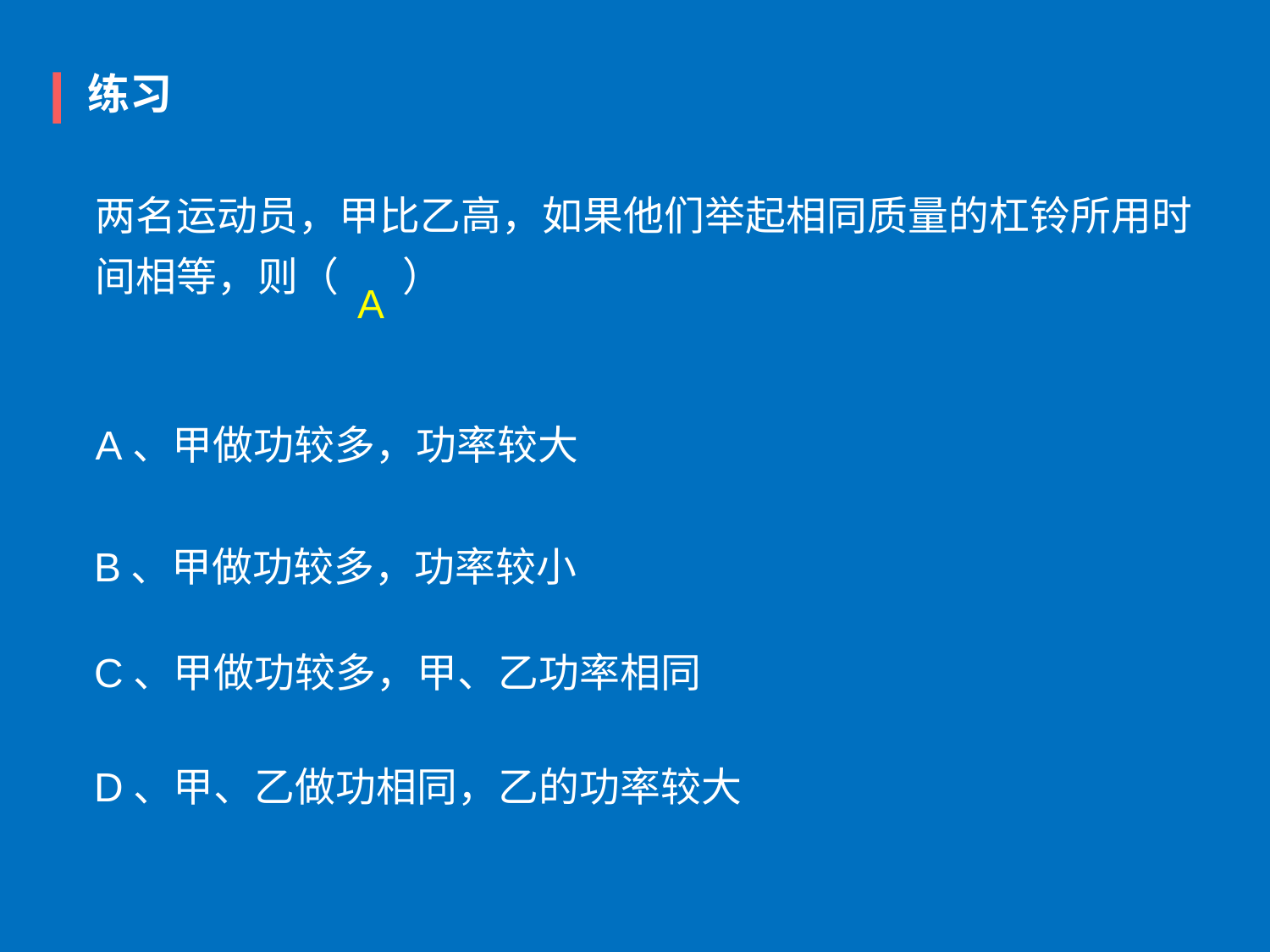

练习

两名运动员，甲比乙高，如果他们举起相同质量的杠铃所用时间相等，则（       ）
A
A、甲做功较多，功率较大

B、甲做功较多，功率较小
C、甲做功较多，甲、乙功率相同
D、甲、乙做功相同，乙的功率较大